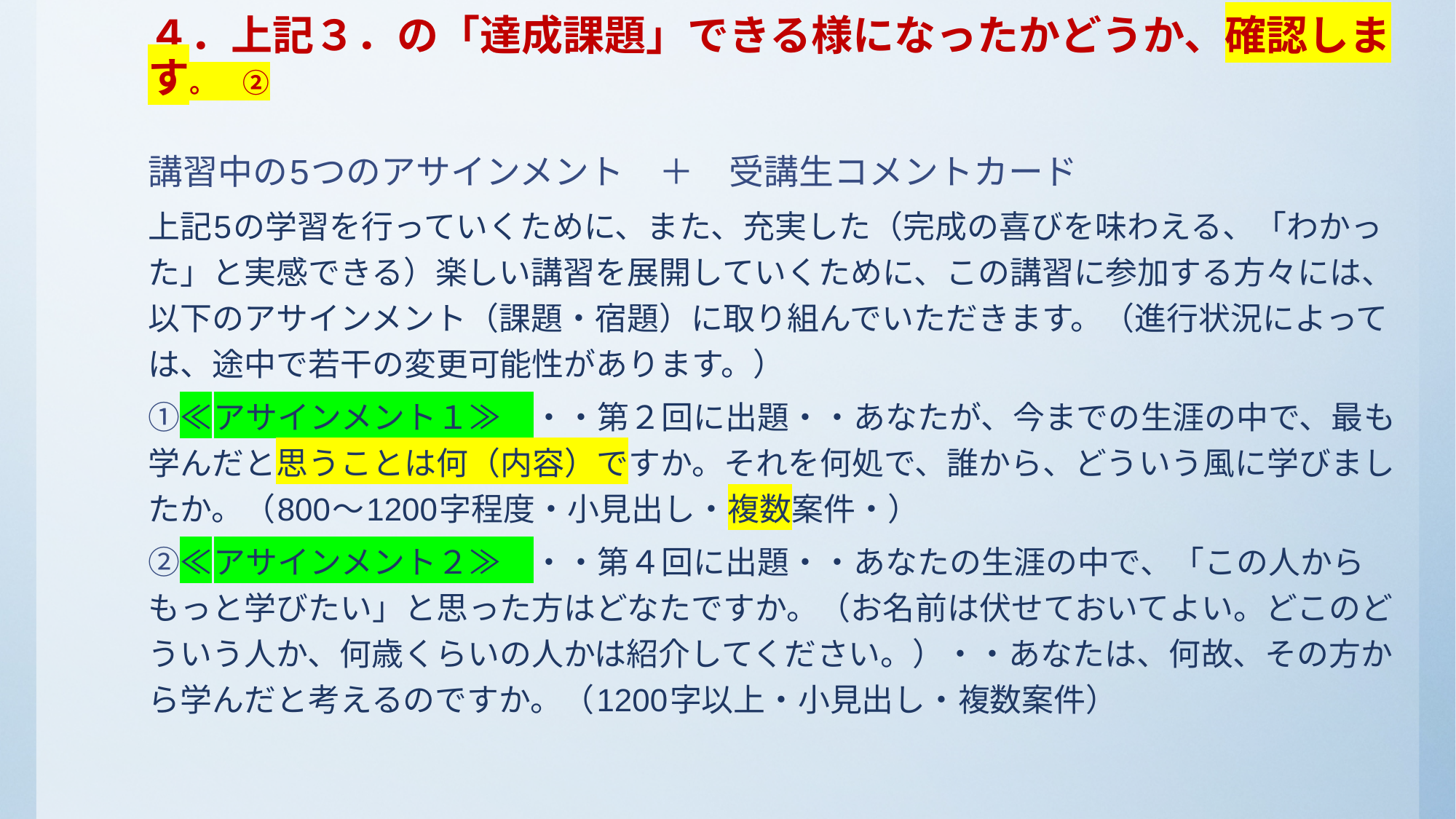

# ４．上記３．の「達成課題」できる様になったかどうか、確認します。　②
講習中の5つのアサインメント　＋　受講生コメントカード
上記5の学習を行っていくために、また、充実した（完成の喜びを味わえる、「わかった」と実感できる）楽しい講習を展開していくために、この講習に参加する方々には、以下のアサインメント（課題・宿題）に取り組んでいただきます。（進行状況によっては、途中で若干の変更可能性があります。）
①≪アサインメント１≫　・・第２回に出題・・あなたが、今までの生涯の中で、最も学んだと思うことは何（内容）ですか。それを何処で、誰から、どういう風に学びましたか。（800～1200字程度・小見出し・複数案件・）
②≪アサインメント２≫　・・第４回に出題・・あなたの生涯の中で、「この人からもっと学びたい」と思った方はどなたですか。（お名前は伏せておいてよい。どこのどういう人か、何歳くらいの人かは紹介してください。）・・あなたは、何故、その方から学んだと考えるのですか。（1200字以上・小見出し・複数案件）